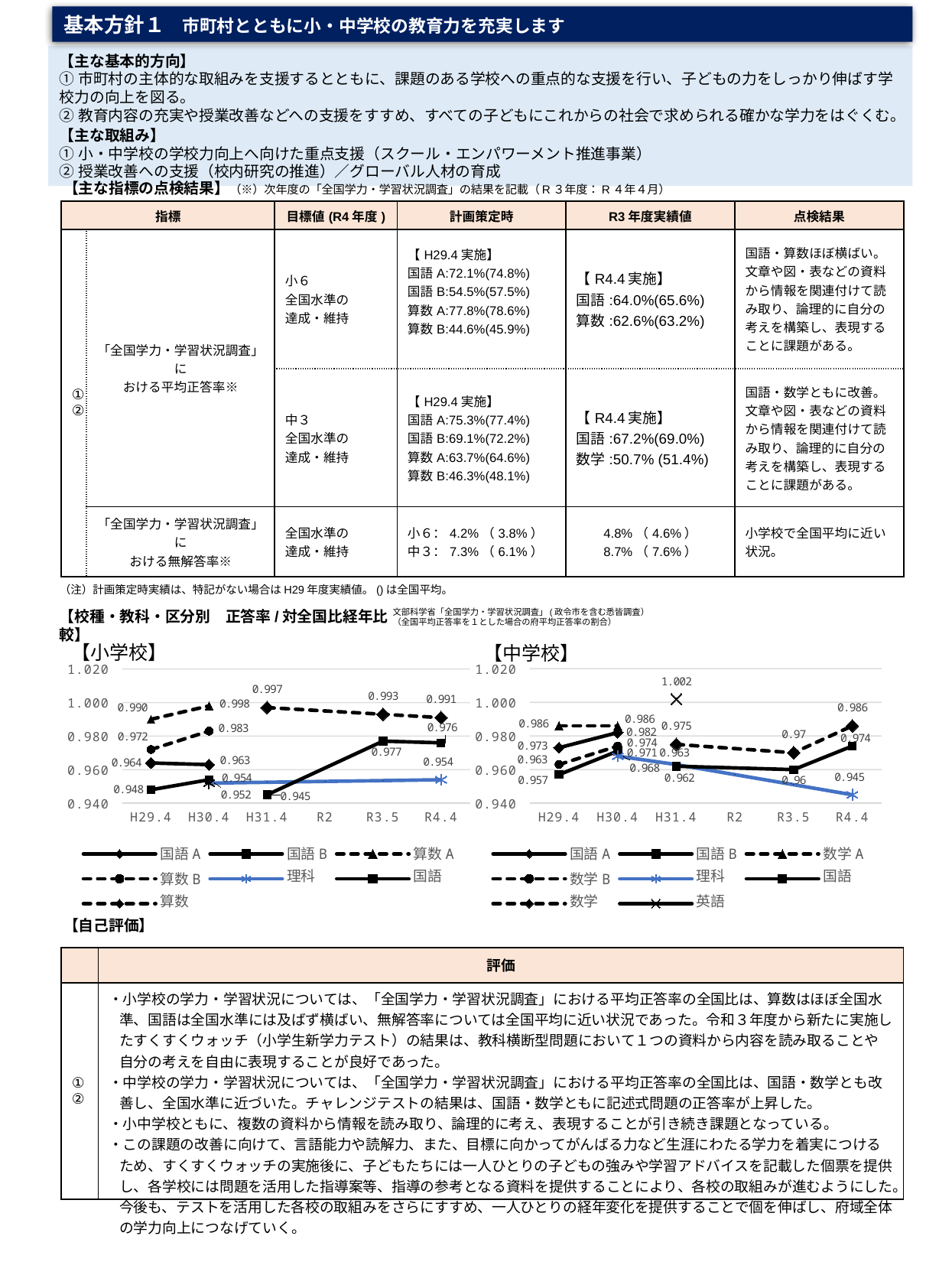

基本方針１　市町村とともに小・中学校の教育力を充実します
【主な基本的方向】
①市町村の主体的な取組みを支援するとともに、課題のある学校への重点的な支援を行い、子どもの力をしっかり伸ばす学校力の向上を図る。
②教育内容の充実や授業改善などへの支援をすすめ、すべての子どもにこれからの社会で求められる確かな学力をはぐくむ。

【主な取組み】
①小・中学校の学校力向上へ向けた重点支援（スクール・エンパワーメント推進事業）
②授業改善への支援（校内研究の推進）／グローバル人材の育成
【主な指標の点検結果】（※）次年度の「全国学力・学習状況調査」の結果を記載（R３年度：R４年４月）
| 指標 |  | 目標値(R4年度) | 計画策定時 | R3年度実績値 | 点検結果 |
| --- | --- | --- | --- | --- | --- |
| ①② | 「全国学力・学習状況調査」に おける平均正答率※ | 小６ 全国水準の 達成・維持 | 【H29.4実施】 国語A:72.1%(74.8%) 国語B:54.5%(57.5%) 算数A:77.8%(78.6%) 算数B:44.6%(45.9%) | 【R4.4実施】 国語:64.0%(65.6%) 算数:62.6%(63.2%) | 国語・算数ほぼ横ばい。 文章や図・表などの資料から情報を関連付けて読み取り、論理的に自分の考えを構築し、表現することに課題がある。 |
|  |  | 中３ 全国水準の 達成・維持 | 【H29.4実施】 国語A:75.3%(77.4%) 国語B:69.1%(72.2%) 算数A:63.7%(64.6%) 算数B:46.3%(48.1%) | 【R4.4実施】 国語:67.2%(69.0%) 数学:50.7% (51.4%) | 国語・数学ともに改善。 文章や図・表などの資料から情報を関連付けて読み取り、論理的に自分の考えを構築し、表現することに課題がある。 |
|  | 「全国学力・学習状況調査」に おける無解答率※ | 全国水準の 達成・維持 | 小６：4.2%（3.8%） 中３：7.3%（6.1%） | 4.8%（4.6%） 8.7%（7.6%） | 小学校で全国平均に近い状況。 |
（注）計画策定時実績は、特記がない場合はH29年度実績値。()は全国平均。
【校種・教科・区分別　正答率/対全国比経年比較】
文部科学省「全国学力・学習状況調査」(政令市を含む悉皆調査）
（全国平均正答率を１とした場合の府平均正答率の割合）

【小学校】
【中学校】

### Chart

| Category | 国語A | 国語B | 数学A | 数学B | 理科 | 国語 | 数学 | 英語 |
|---|---|---|---|---|---|---|---|---|
| H29.4 | 0.973 | 0.957 | 0.986 | 0.963 | None | None | None | None |
| H30.4 | 0.982 | 0.971 | 0.986 | 0.974 | 0.968 | None | None | None |
| H31.4 | None | None | None | None | 0.963 | 0.962 | 0.975 | 1.002 |
| R2 | None | None | None | None | 0.957 | 0.961 | 0.9724999999999999 | None |
| R3.5 | None | None | None | None | 0.951 | 0.96 | 0.97 | None |
| R4.4 | None | None | None | None | 0.945 | 0.974 | 0.986 | None |

### Chart

| Category | 国語A | 国語B | 算数A | 算数B | 理科 | 国語 | 算数 |
|---|---|---|---|---|---|---|---|
| H29.4 | 0.964 | 0.948 | 0.99 | 0.972 | None | None | None |
| H30.4 | 0.963 | 0.954 | 0.998 | 0.983 | 0.952 | None | None |
| H31.4 | None | None | None | None | 0.9525 | 0.945 | 0.997 |
| R2 | None | None | None | None | 0.953 | 0.961 | 0.995 |
| R3.5 | None | None | None | None | 0.9535 | 0.977 | 0.993 |
| R4.4 | None | None | None | None | 0.954 | 0.976 | 0.991 |
【自己評価】
|  | 評価 |
| --- | --- |
| ①② | ・小学校の学力・学習状況については、「全国学力・学習状況調査」における平均正答率の全国比は、算数はほぼ全国水準、国語は全国水準には及ばず横ばい、無解答率については全国平均に近い状況であった。令和３年度から新たに実施したすくすくウォッチ（小学生新学力テスト）の結果は、教科横断型問題において１つの資料から内容を読み取ることや自分の考えを自由に表現することが良好であった。 ・中学校の学力・学習状況については、「全国学力・学習状況調査」における平均正答率の全国比は、国語・数学とも改善し、全国水準に近づいた。チャレンジテストの結果は、国語・数学ともに記述式問題の正答率が上昇した。 ・小中学校ともに、複数の資料から情報を読み取り、論理的に考え、表現することが引き続き課題となっている。 ・この課題の改善に向けて、言語能力や読解力、また、目標に向かってがんばる力など生涯にわたる学力を着実につけるため、すくすくウォッチの実施後に、子どもたちには一人ひとりの子どもの強みや学習アドバイスを記載した個票を提供し、各学校には問題を活用した指導案等、指導の参考となる資料を提供することにより、各校の取組みが進むようにした。今後も、テストを活用した各校の取組みをさらにすすめ、一人ひとりの経年変化を提供することで個を伸ばし、府域全体の学力向上につなげていく。 |